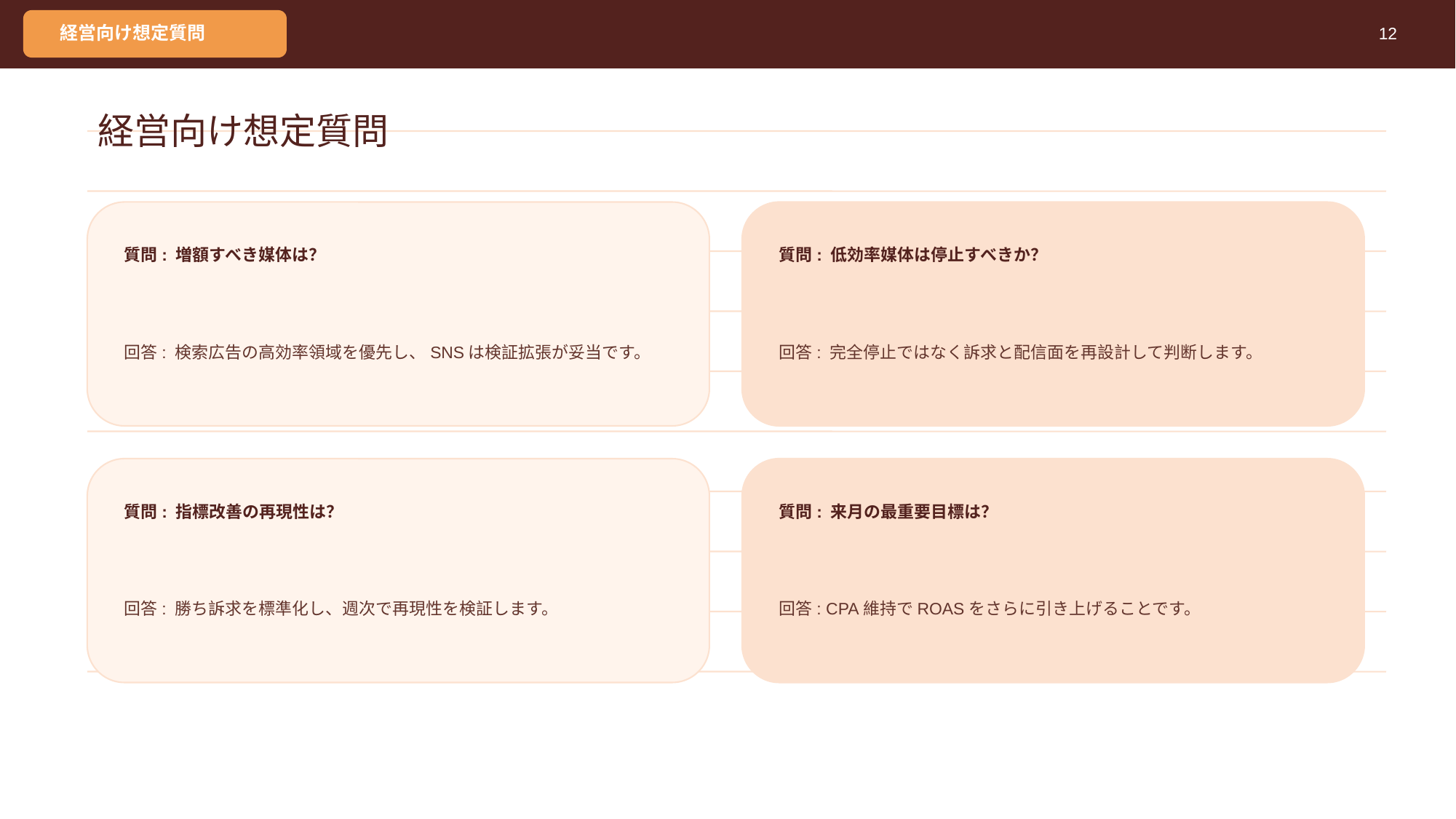

経営向け想定質問
12
経営向け想定質問

質問: 増額すべき媒体は？
質問: 低効率媒体は停止すべきか？

回答: 検索広告の高効率領域を優先し、SNSは検証拡張が妥当です。
回答: 完全停止ではなく訴求と配信面を再設計して判断します。

質問: 指標改善の再現性は？
質問: 来月の最重要目標は？

回答: 勝ち訴求を標準化し、週次で再現性を検証します。
回答: CPA維持でROASをさらに引き上げることです。